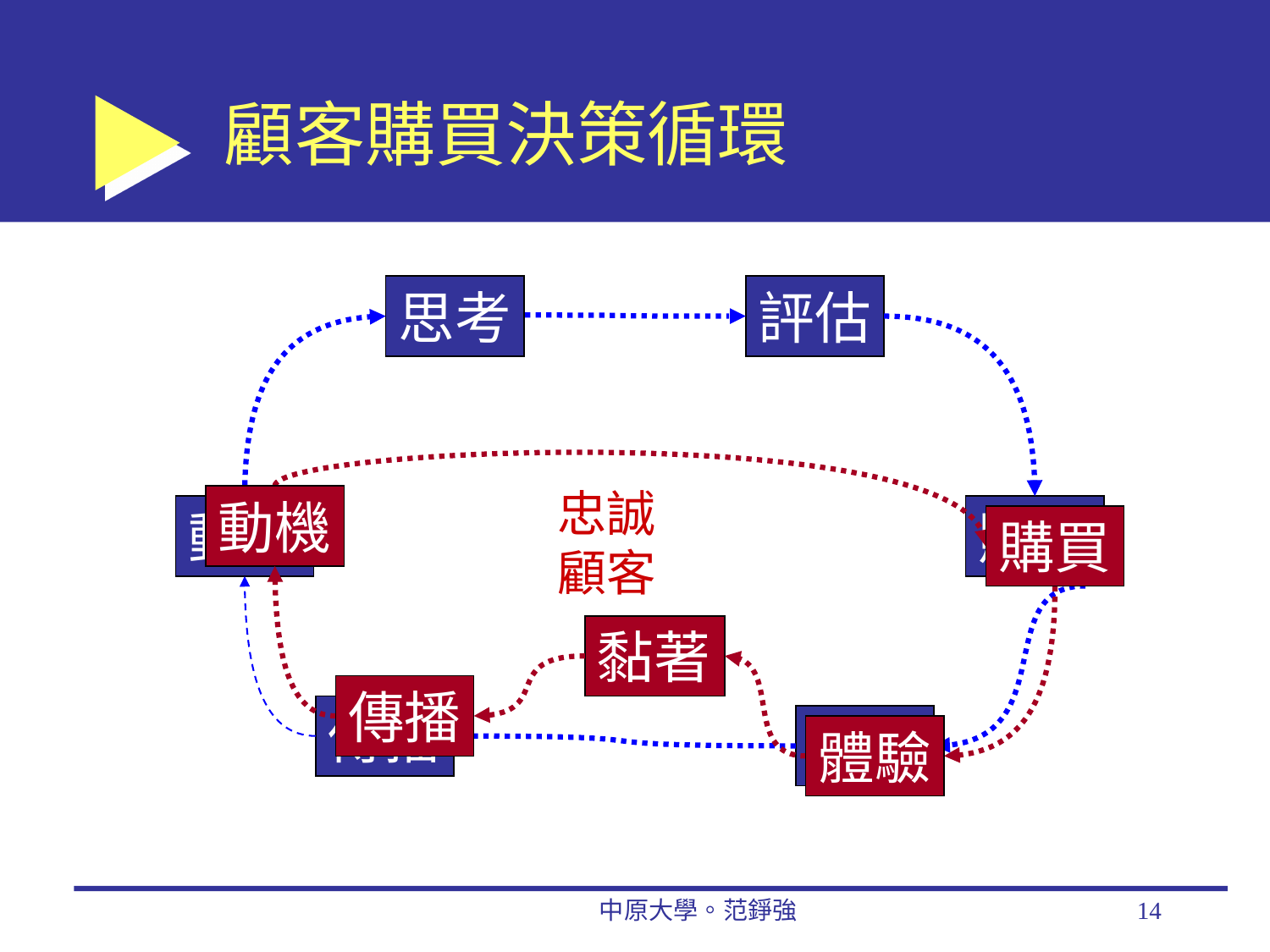

# 顧客購買決策循環
思考
評估
忠誠顧客
動機
動機
購買
購買
黏著
傳播
傳播
體驗
體驗
中原大學。范錚強
14